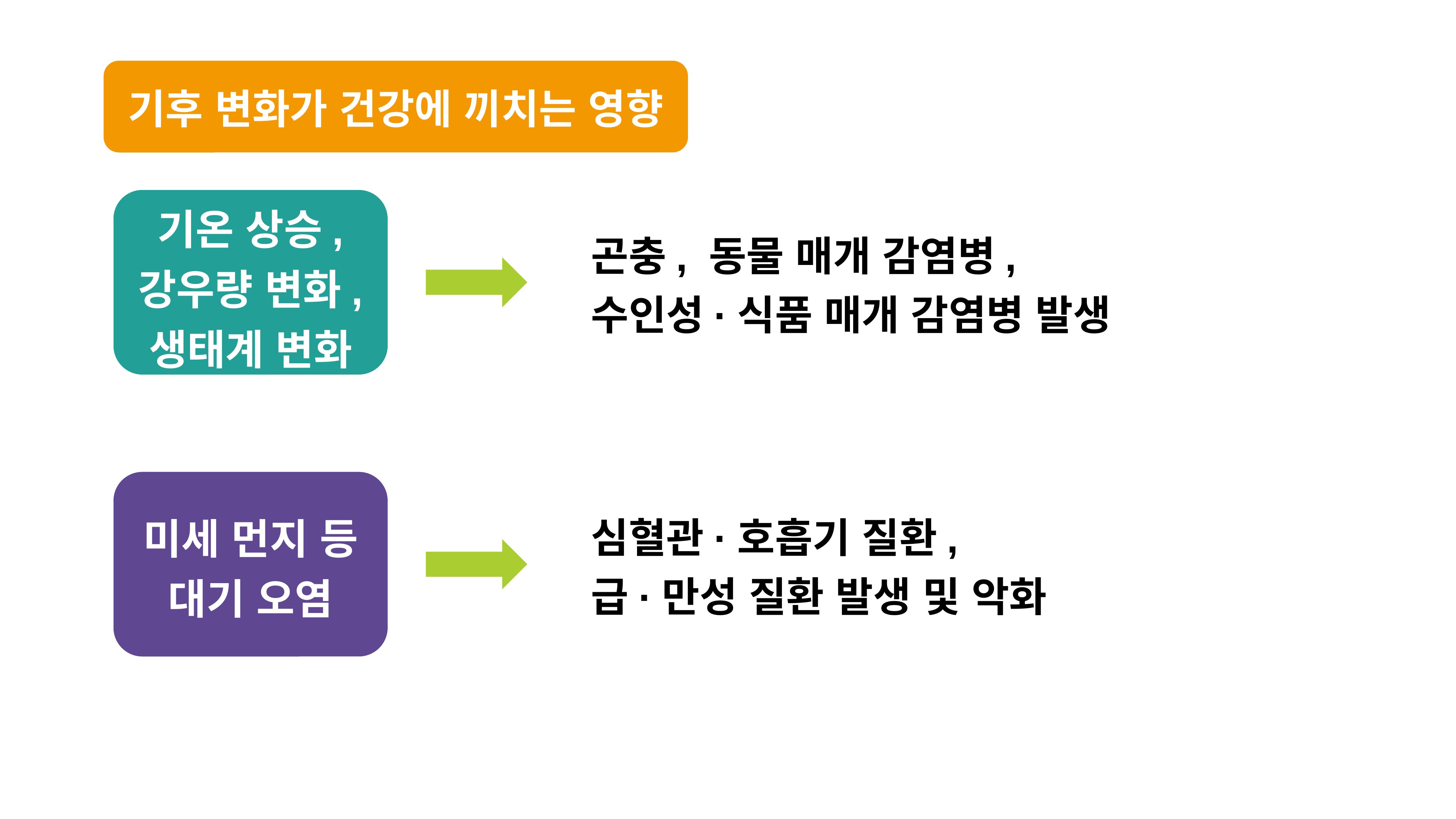

기후 변화가 건강에 끼치는 영향

기온 상승, 강우량 변화, 생태계 변화
곤충, 동물 매개 감염병,
수인성·식품 매개 감염병 발생

미세 먼지 등 대기 오염
심혈관·호흡기 질환,
급·만성 질환 발생 및 악화